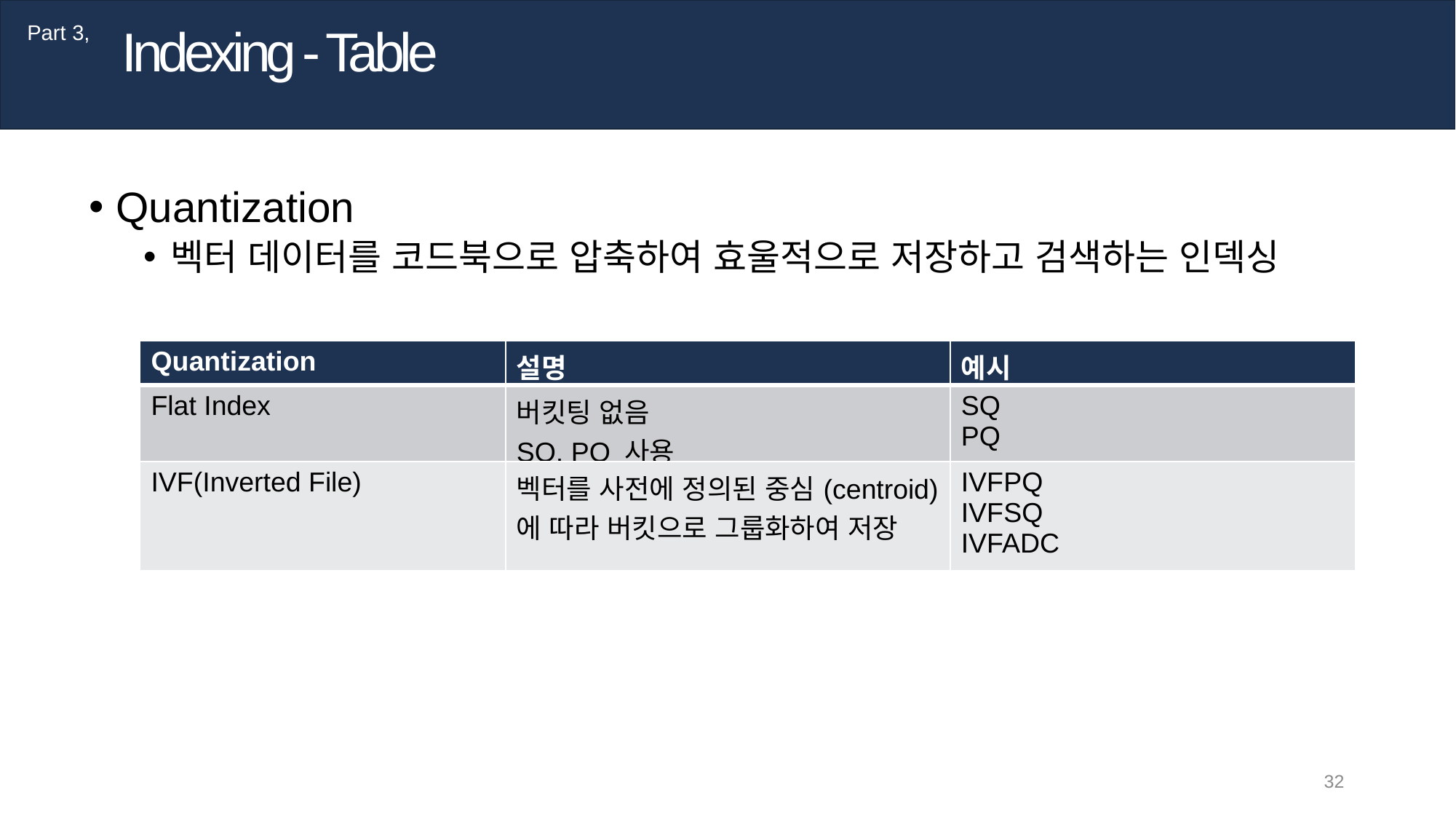

Indexing - Table
Part 3,
Quantization
벡터 데이터를 코드북으로 압축하여 효울적으로 저장하고 검색하는 인덱싱
| Quantization | 설명 | 예시 |
| --- | --- | --- |
| Flat Index | 버킷팅 없음 SQ, PQ 사용 | SQ PQ |
| IVF(Inverted File) | 벡터를 사전에 정의된 중심(centroid)에 따라 버킷으로 그룹화하여 저장 | IVFPQ IVFSQ IVFADC |
32